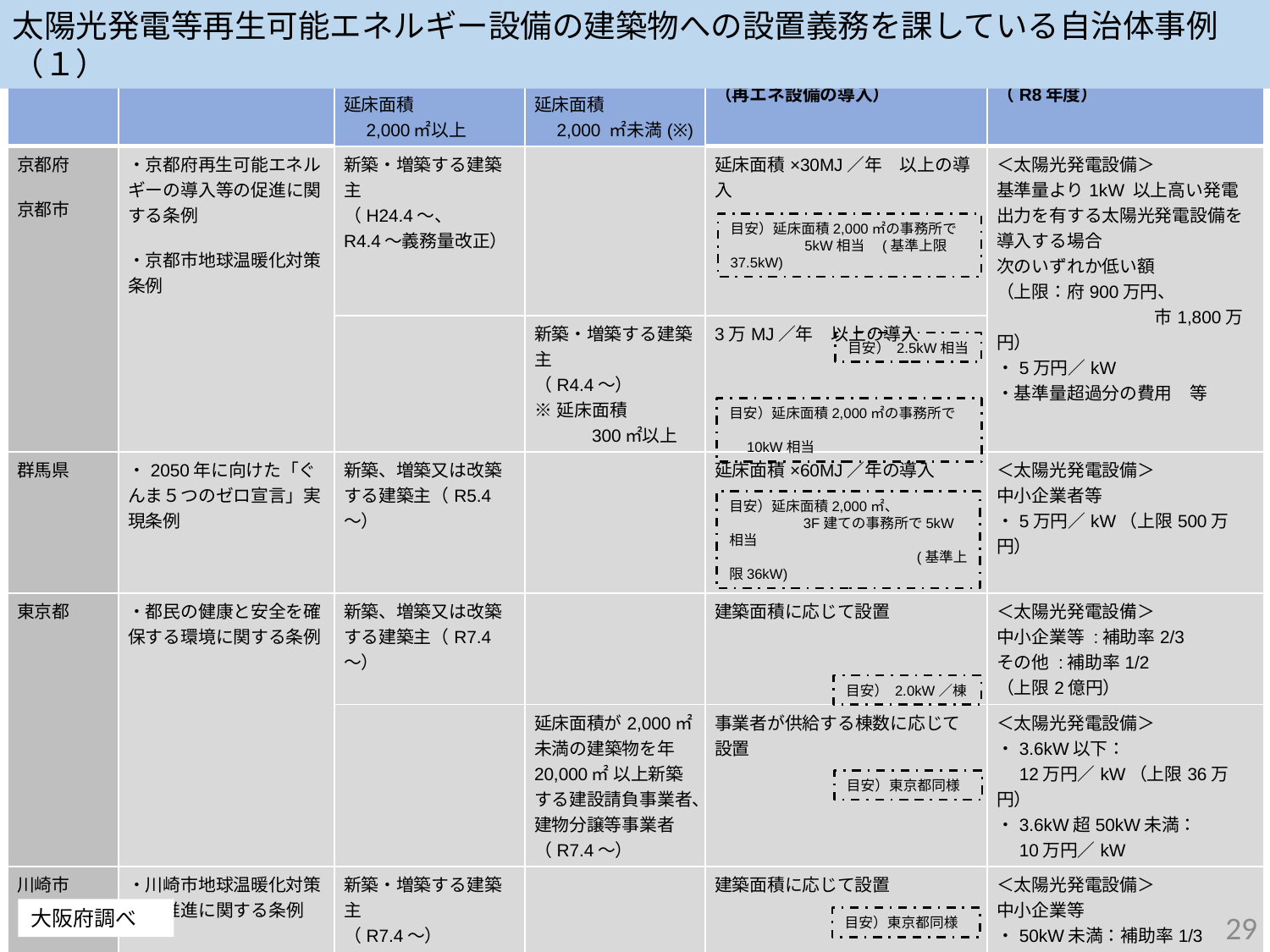

太陽光発電等再生可能エネルギー設備の建築物への設置義務を課している自治体事例（１）
29
| 自治体 | 根拠条例 | 義務対象者　（住宅・非住宅ともに対象） |  | 義務内容 （再エネ設備の導入） | 活用可能な補助制度 （R8年度） |
| --- | --- | --- | --- | --- | --- |
|  |  | 延床面積 　2,000㎡以上 | 延床面積 　2,000 ㎡未満(※) |  |  |
| 京都府 京都市 | ・京都府再生可能エネルギーの導入等の促進に関する条例 ・京都市地球温暖化対策条例 | 新築・増築する建築主 （H24.4～、 R4.4～義務量改正） |  | 延床面積×30MJ／年　以上の導入 | ＜太陽光発電設備＞ 基準量より1kW 以上高い発電出力を有する太陽光発電設備を導入する場合 次のいずれか低い額 （上限：府900万円、 　　　　　　　　　市1,800万円） ・5万円／kW ・基準量超過分の費用　等 |
|  |  |  | 新築・増築する建築主 （R4.4～） ※延床面積 　　　300㎡以上 | 3万MJ／年　以上の導入 |  |
| 群馬県 | ・2050年に向けた「ぐんま５つのゼロ宣言」実現条例 | 新築、増築又は改築する建築主（R5.4～） |  | 延床面積×60MJ／年の導入 | ＜太陽光発電設備＞ 中小企業者等 ・5万円／kW（上限500万円） |
| 東京都 | ・都民の健康と安全を確保する環境に関する条例 | 新築、増築又は改築する建築主（R7.4～） |  | 建築面積に応じて設置 | ＜太陽光発電設備＞ 中小企業等 :補助率2/3 その他 :補助率1/2 （上限2億円） |
|  |  |  | 延床面積が2,000㎡未満の建築物を年20,000㎡ 以上新築する建設請負事業者、建物分譲等事業者（R7.4～） | 事業者が供給する棟数に応じて設置 | ＜太陽光発電設備＞ ・3.6kW以下： 　12万円／kW（上限36万円） ・3.6kW超50kW未満： 　10万円／kW |
| 川崎市 | ・川崎市地球温暖化対策等の推進に関する条例 | 新築・増築する建築主 （R7.4～） |  | 建築面積に応じて設置 | ＜太陽光発電設備＞ 中小企業等 ・50kW未満：補助率1/3 （上限200万円） |
|  |  |  | 延床面積が2,000㎡未満の建築物を年5,000㎡以上新築する建築事業者 （R7.4～） | 事業者が供給する棟数に応じて設置 | ＜太陽光発電設備＞ ・FIT適用：4万円／件 ・FIT適用無：（上限28万円） 　　次のいずれか低い額 　　　　7万円／kW 　　　　対象経費×補助率1/2 |
目安）延床面積2,000㎡の事務所で
　　　　　5kW相当　(基準上限37.5kW)
目安） 2.5kW相当
目安）延床面積2,000㎡の事務所で
　　　　　　　　　　　　　　　　　10kW相当
目安）延床面積2,000㎡、
　　　　　3F建ての事務所で5kW相当
　　　　　　　　　　　　　(基準上限36kW)
目安） 2.0kW／棟
目安）東京都同様
大阪府調べ
29
目安）東京都同様